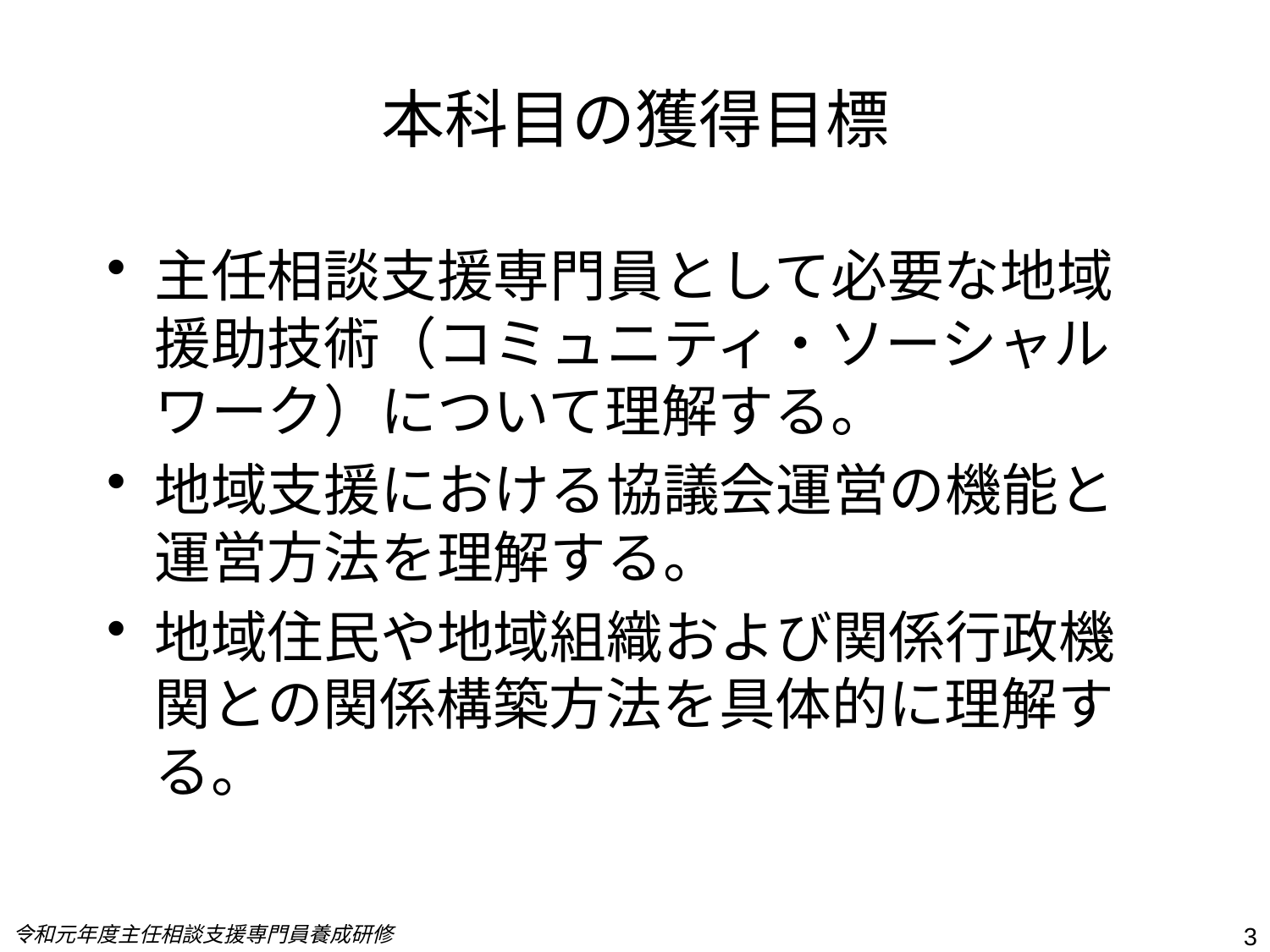

# 本科目の獲得目標
主任相談支援専門員として必要な地域援助技術（コミュニティ・ソーシャルワーク）について理解する。
地域支援における協議会運営の機能と運営方法を理解する。
地域住民や地域組織および関係行政機関との関係構築方法を具体的に理解する。
令和元年度主任相談支援専門員養成研修
3